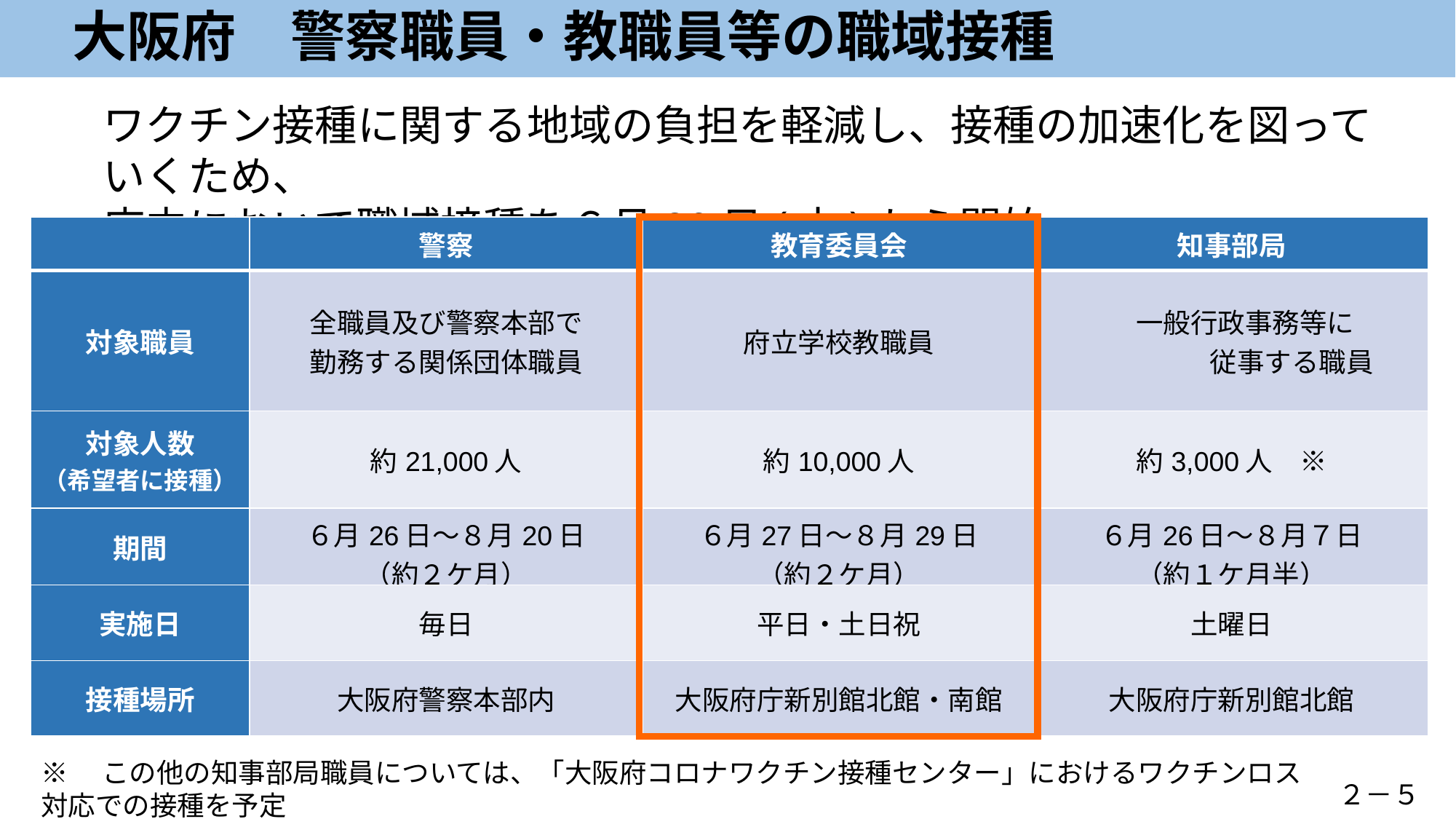

大阪府　警察職員・教職員等の職域接種
ワクチン接種に関する地域の負担を軽減し、接種の加速化を図っていくため、
庁内において職域接種を６月26日(土)から開始
|  | 警察 | 教育委員会 | 知事部局 |
| --- | --- | --- | --- |
| 対象職員 | 全職員及び警察本部で 勤務する関係団体職員 | 府立学校教職員 | 一般行政事務等に 　　　　　　従事する職員 |
| 対象人数 （希望者に接種） | 約21,000人 | 約10,000人 | 約3,000人　※ |
| 期間 | ６月26日～８月20日 （約２ケ月） | ６月27日～８月29日 （約２ケ月） | ６月26日～８月７日 （約１ケ月半） |
| 実施日 | 毎日 | 平日・土日祝 | 土曜日 |
| 接種場所 | 大阪府警察本部内 | 大阪府庁新別館北館・南館 | 大阪府庁新別館北館 |

※　この他の知事部局職員については、「大阪府コロナワクチン接種センター」におけるワクチンロス対応での接種を予定
２－５